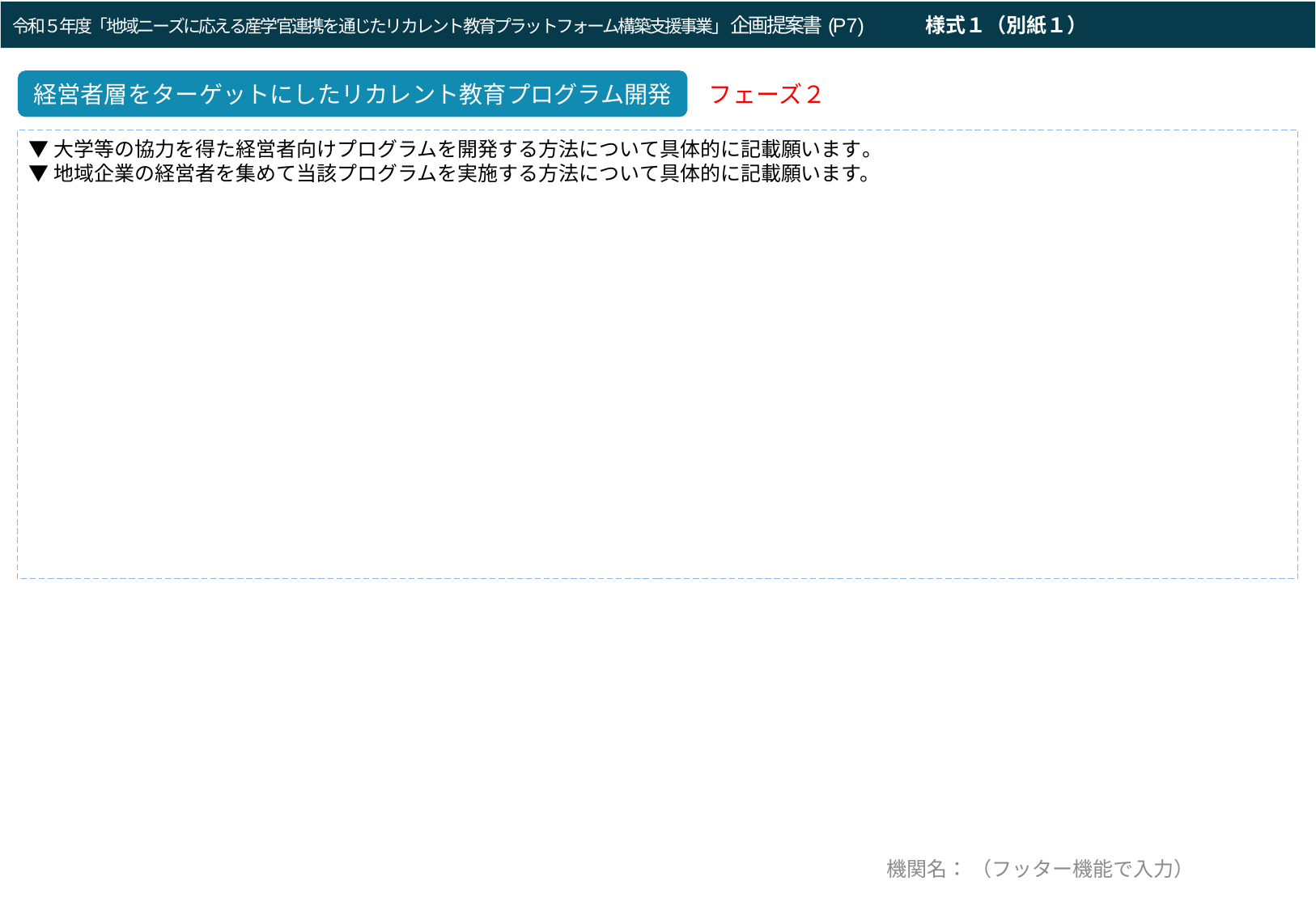

令和５年度「地域ニーズに応える産学官連携を通じたリカレント教育プラットフォーム構築支援事業」企画提案書(P7)　　　様式１（別紙１）
令和３年度「DX等成長分野を中心とした就職・転職支援のためのリカレント教育推進事業」企画提案書（Ⅰ：DXリテラシー）(P7)
経営者層をターゲットにしたリカレント教育プログラム開発
フェーズ２
▼大学等の協力を得た経営者向けプログラムを開発する方法について具体的に記載願います。
▼地域企業の経営者を集めて当該プログラムを実施する方法について具体的に記載願います。

機関名： （フッター機能で入力）